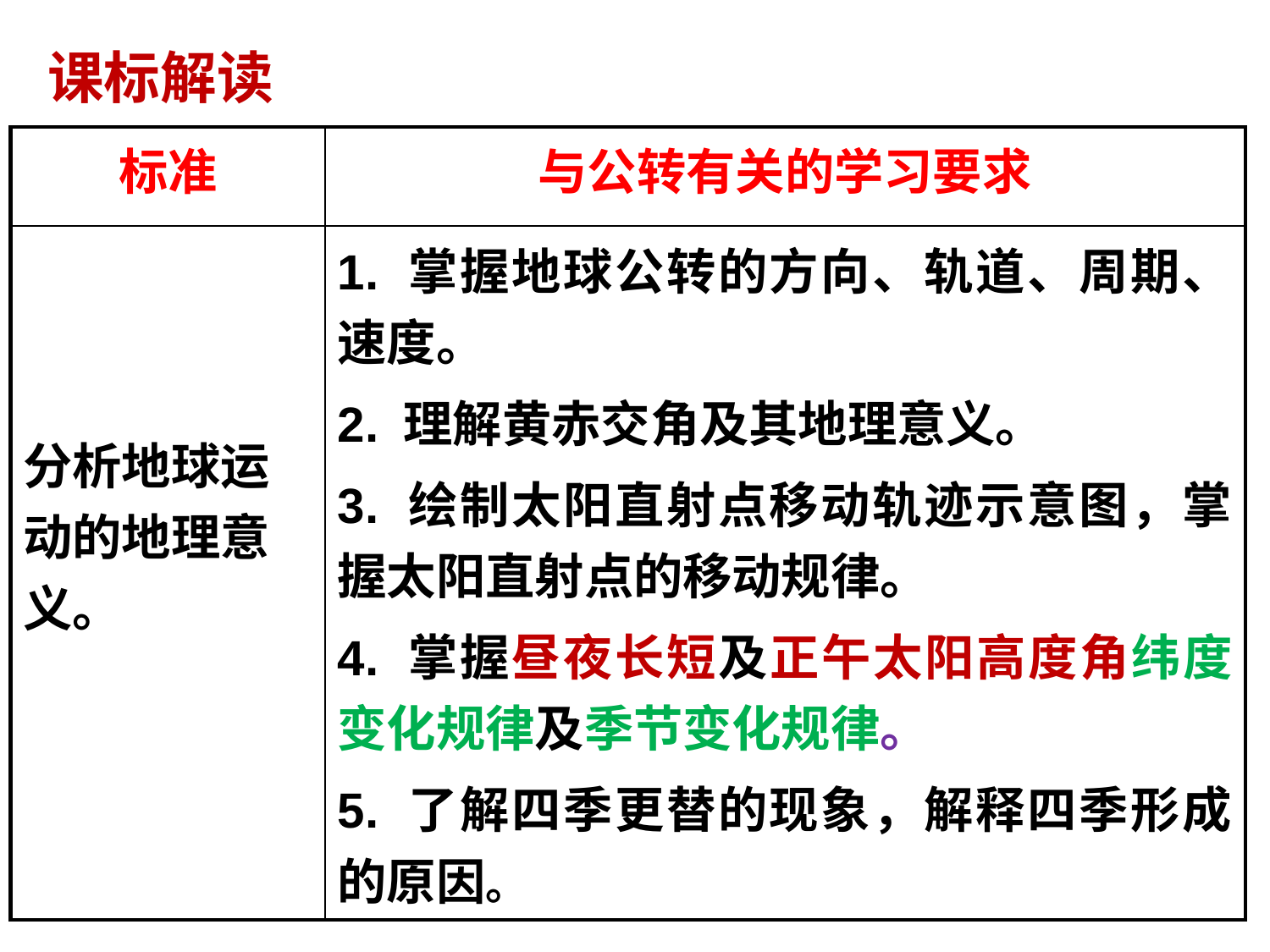

课标解读
| 标准 | 与公转有关的学习要求 |
| --- | --- |
| 分析地球运动的地理意义。 | 1. 掌握地球公转的方向、轨道、周期、速度。 2. 理解黄赤交角及其地理意义。 3. 绘制太阳直射点移动轨迹示意图，掌握太阳直射点的移动规律。 4. 掌握昼夜长短及正午太阳高度角纬度变化规律及季节变化规律。 5. 了解四季更替的现象，解释四季形成的原因。 |